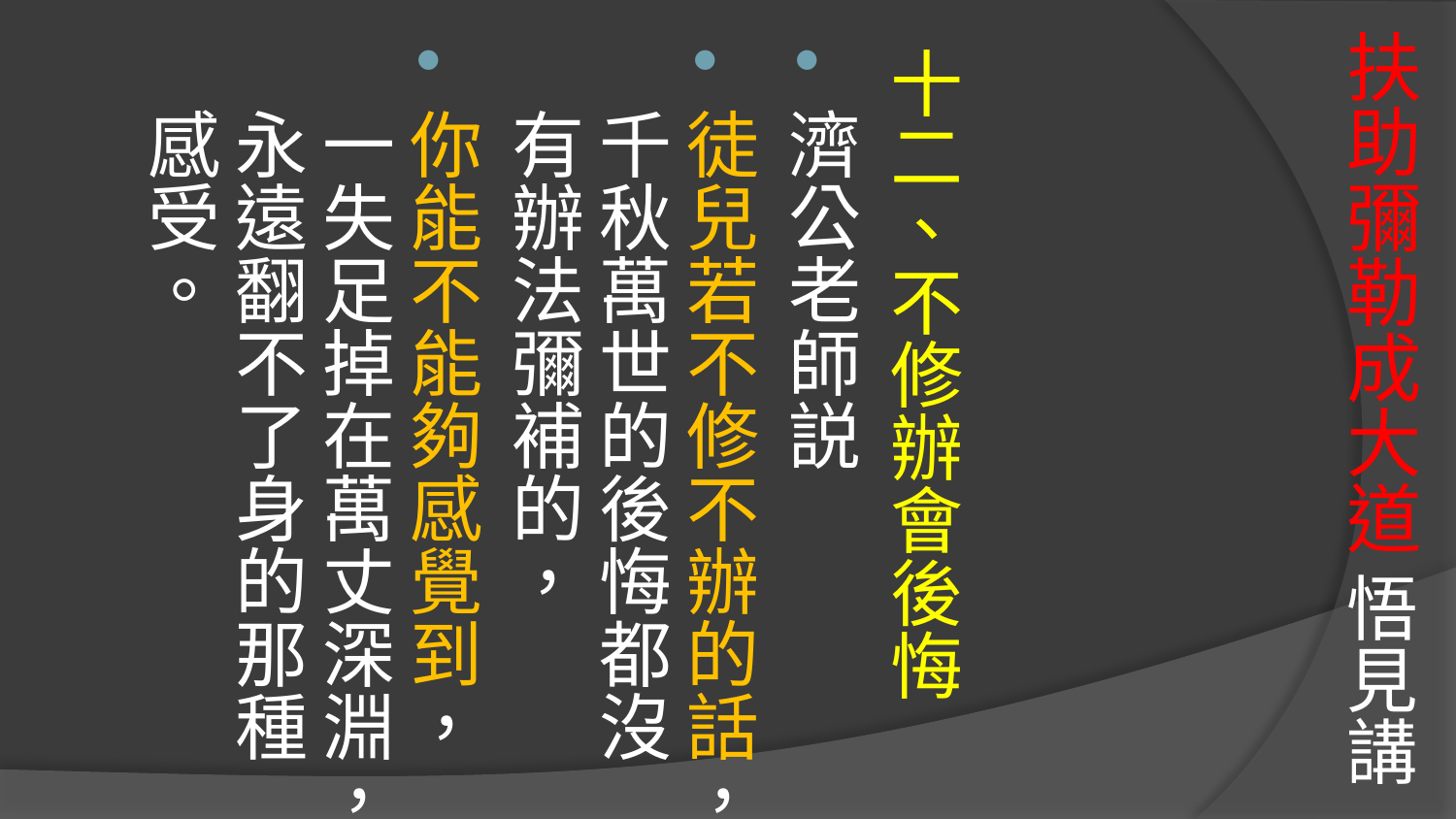

# 扶助彌勒成大道 悟見講
十二、不修辦會後悔
濟公老師説
徒兒若不修不辦的話，千秋萬世的後悔都沒有辦法彌補的，
你能不能夠感覺到，一失足掉在萬丈深淵，永遠翻不了身的那種感受。